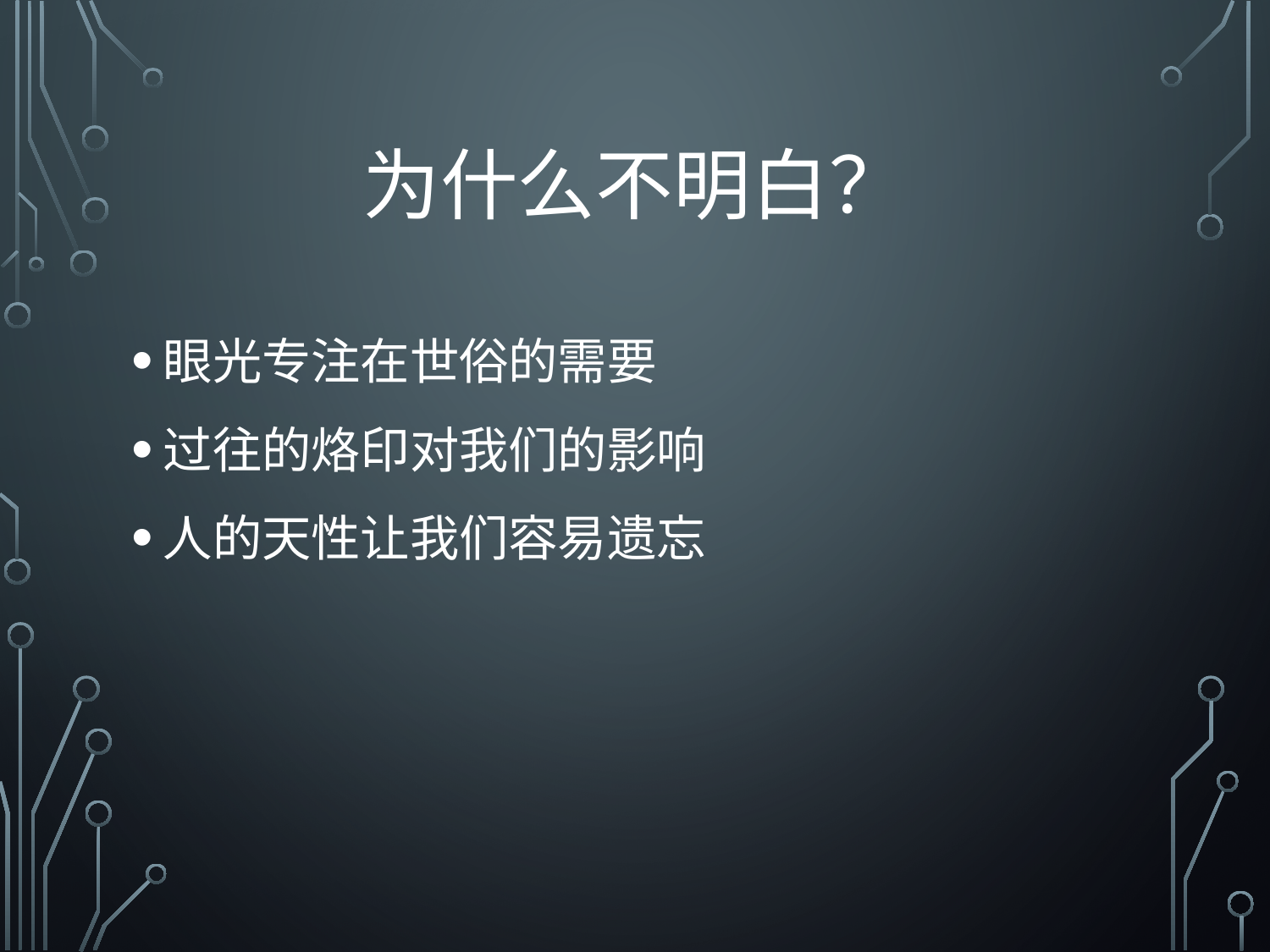

# 为什么不明白？
眼光专注在世俗的需要
过往的烙印对我们的影响
人的天性让我们容易遗忘